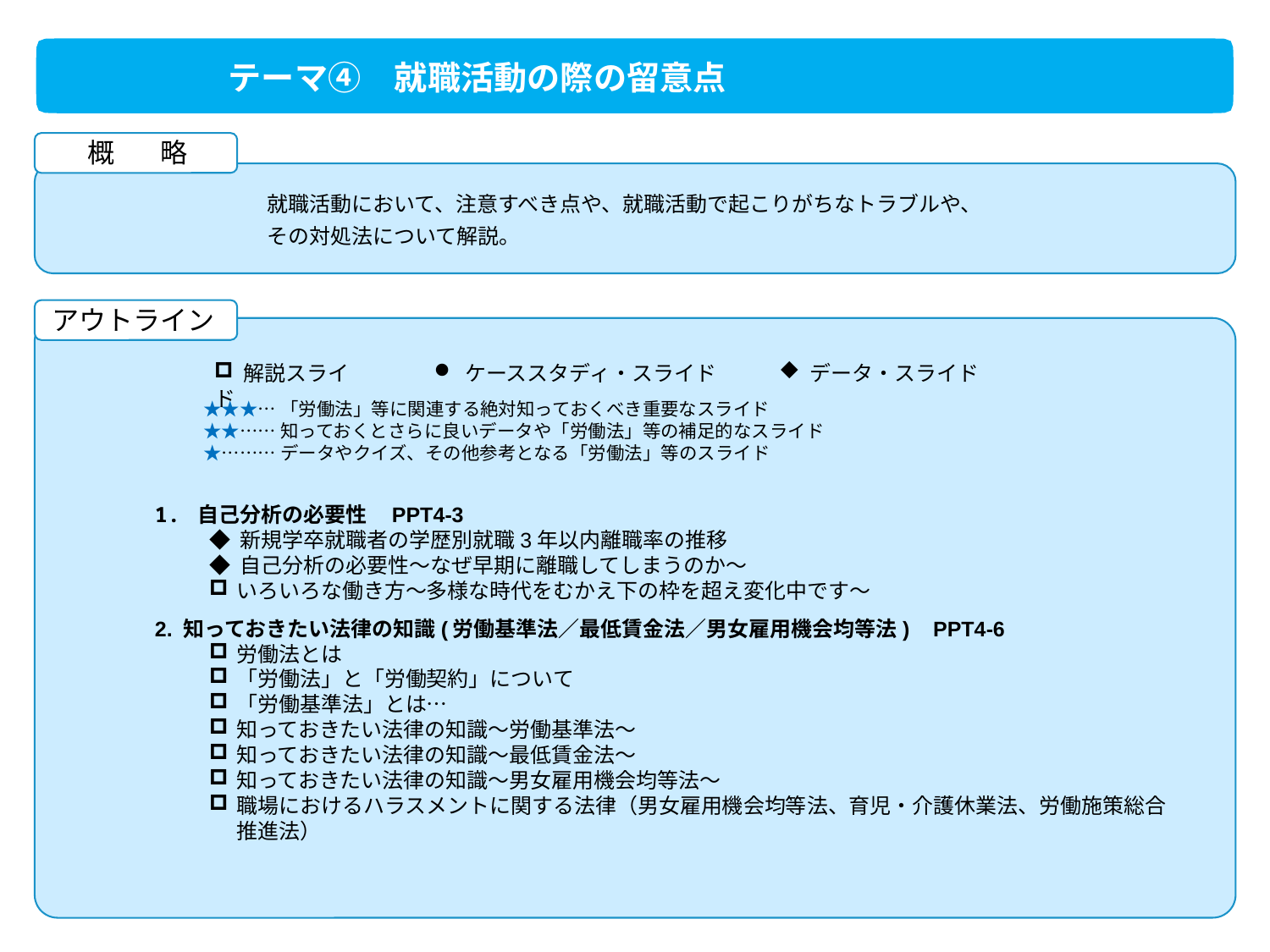

テーマ④　就職活動の際の留意点
概   　略

就職活動において、注意すべき点や、就職活動で起こりがちなトラブルや、
その対処法について解説。
アウトライン

 解説スライド
 ケーススタディ・スライド
 データ・スライド
★★★…「労働法」等に関連する絶対知っておくべき重要なスライド
★★……知っておくとさらに良いデータや「労働法」等の補足的なスライド
★………データやクイズ、その他参考となる「労働法」等のスライド
1. 自己分析の必要性    PPT4-3
◆ 新規学卒就職者の学歴別就職3年以内離職率の推移
◆ 自己分析の必要性～なぜ早期に離職してしまうのか～
いろいろな働き方～多様な時代をむかえ下の枠を超え変化中です～
2. 知っておきたい法律の知識(労働基準法／最低賃金法／男女雇用機会均等法)    PPT4-6
労働法とは
「労働法」と「労働契約」について
「労働基準法」とは…
知っておきたい法律の知識～労働基準法～
知っておきたい法律の知識～最低賃金法～
知っておきたい法律の知識～男女雇用機会均等法～
職場におけるハラスメントに関する法律（男女雇用機会均等法、育児・介護休業法、労働施策総合推進法）